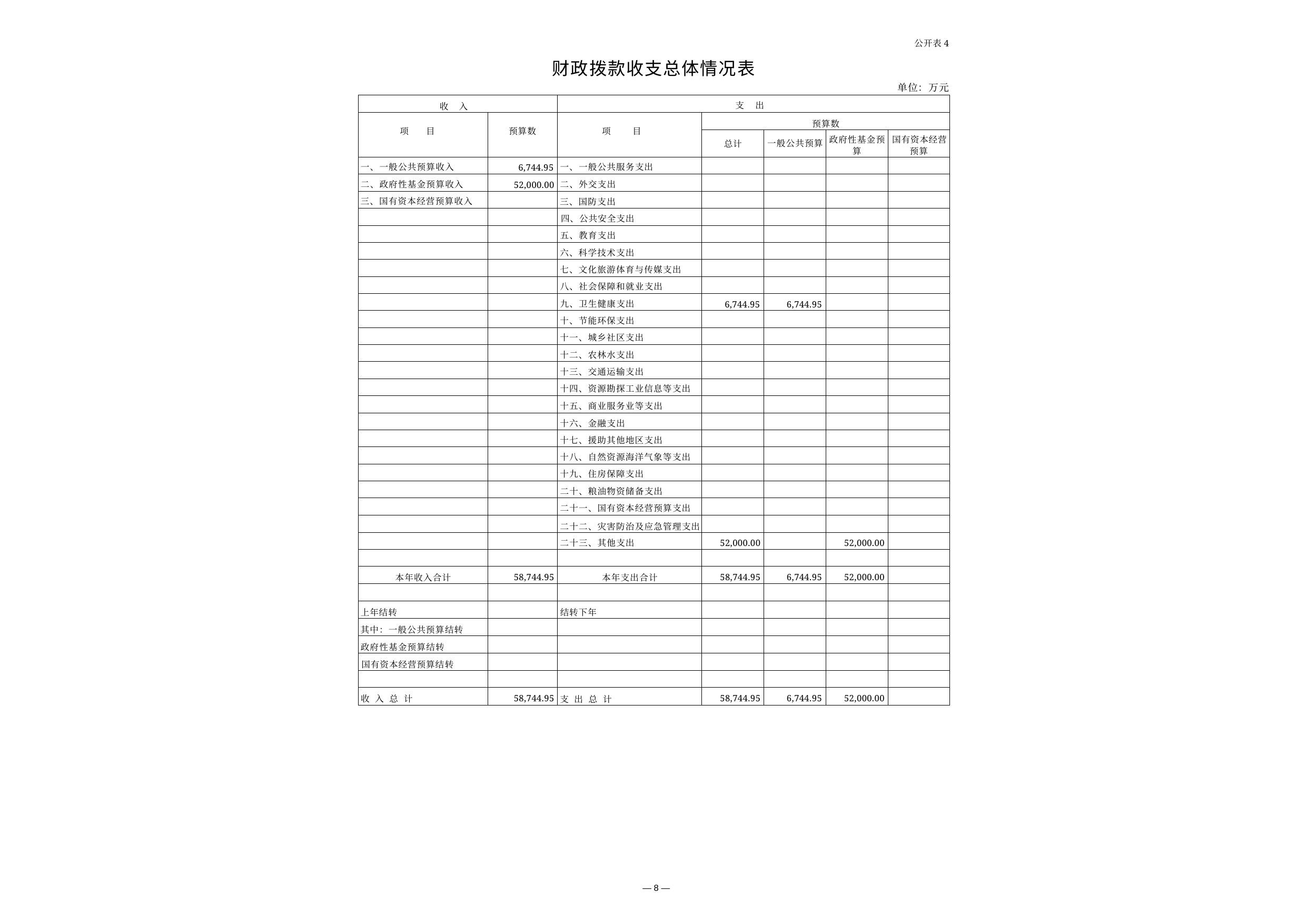

公开表4
财政拨款收支总体情况表

单位：万元
| 收 入 |  | 支 出 |  |  |  |  |
| --- | --- | --- | --- | --- | --- | --- |
| 项 目 | 预算数 | 项 目 | 预算数 |  |  |  |
|  |  |  | 总计 | 一般公共预算 | 政府性基金预 算 | 国有资本经营 预算 |
| 一、一般公共预算收入 | 6,744.95 | 一、一般公共服务支出 |  |  |  |  |
| 二、政府性基金预算收入 | 52,000.00 | 二、外交支出 |  |  |  |  |
| 三、国有资本经营预算收入 |  | 三、国防支出 |  |  |  |  |
|  |  | 四、公共安全支出 |  |  |  |  |
|  |  | 五、教育支出 |  |  |  |  |
|  |  | 六、科学技术支出 |  |  |  |  |
|  |  | 七、文化旅游体育与传媒支出 |  |  |  |  |
|  |  | 八、社会保障和就业支出 |  |  |  |  |
|  |  | 九、卫生健康支出 | 6,744.95 | 6,744.95 |  |  |
|  |  | 十、节能环保支出 |  |  |  |  |
|  |  | 十一、城乡社区支出 |  |  |  |  |
|  |  | 十二、农林水支出 |  |  |  |  |
|  |  | 十三、交通运输支出 |  |  |  |  |
|  |  | 十四、资源勘探工业信息等支出 |  |  |  |  |
|  |  | 十五、商业服务业等支出 |  |  |  |  |
|  |  | 十六、金融支出 |  |  |  |  |
|  |  | 十七、援助其他地区支出 |  |  |  |  |
|  |  | 十八、自然资源海洋气象等支出 |  |  |  |  |
|  |  | 十九、住房保障支出 |  |  |  |  |
|  |  | 二十、粮油物资储备支出 |  |  |  |  |
|  |  | 二十一、国有资本经营预算支出 |  |  |  |  |
|  |  | 二十二、灾害防治及应急管理支出 |  |  |  |  |
|  |  | 二十三、其他支出 | 52,000.00 |  | 52,000.00 |  |
|  |  |  |  |  |  |  |
| 本年收入合计 | 58,744.95 | 本年支出合计 | 58,744.95 | 6,744.95 | 52,000.00 |  |
|  |  |  |  |  |  |  |
| 上年结转 |  | 结转下年 |  |  |  |  |
| 其中：一般公共预算结转 |  |  |  |  |  |  |
| 政府性基金预算结转 |  |  |  |  |  |  |
| 国有资本经营预算结转 |  |  |  |  |  |  |
|  |  |  |  |  |  |  |
| 收 入 总 计 | 58,744.95 | 支 出 总 计 | 58,744.95 | 6,744.95 | 52,000.00 |  |

— 8 —